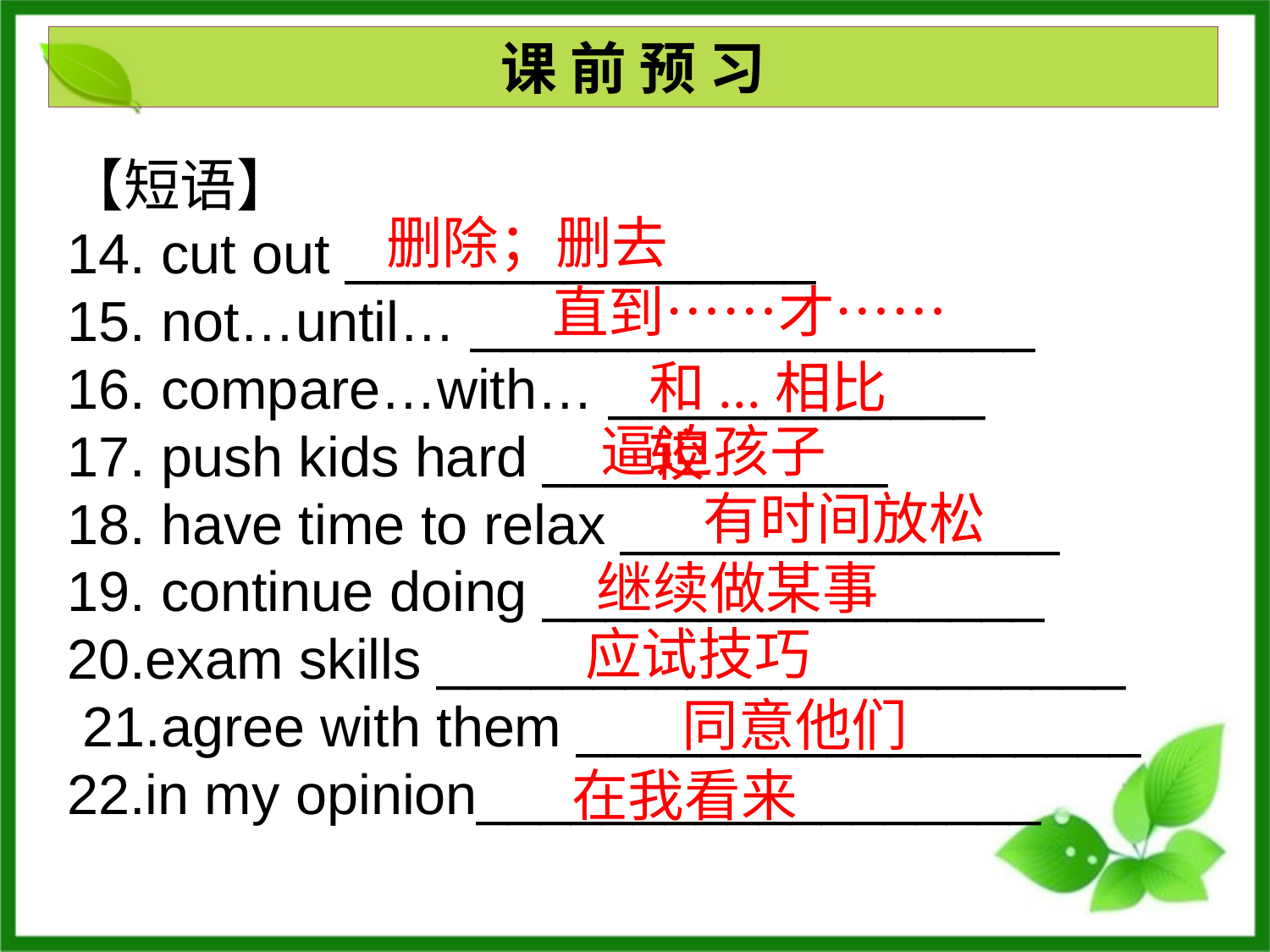

课 前 预 习
【短语】
14. cut out _______________
15. not…until… __________________
16. compare…with… ____________
17. push kids hard ___________
18. have time to relax ______________
19. continue doing ________________
20.exam skills ______________________       21.agree with them __________________
22.in my opinion__________________
删除；删去
直到……才……
和...相比较
逼迫孩子
有时间放松
继续做某事
应试技巧
同意他们
在我看来